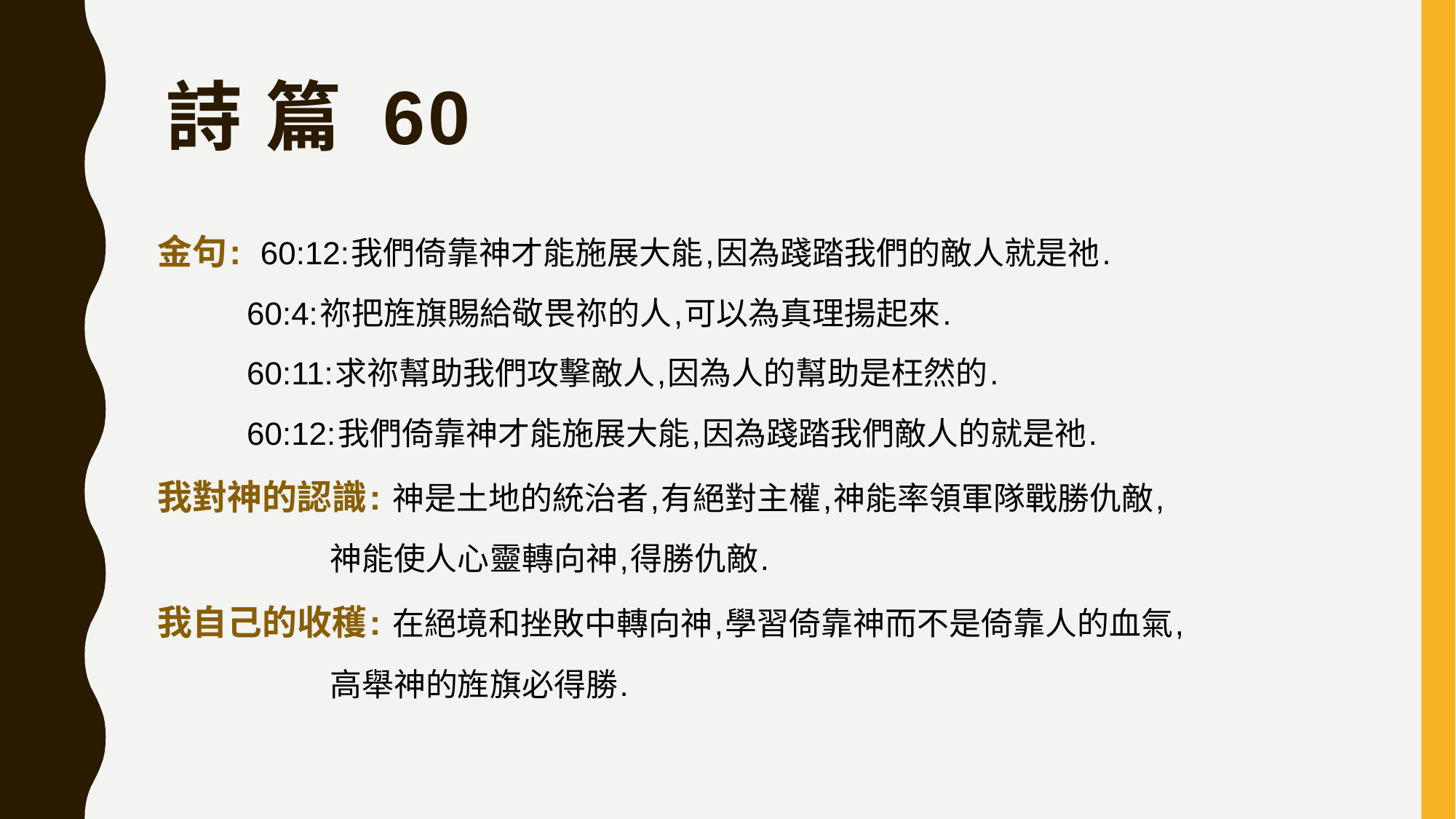

# 詩 篇 60
金句:  60:12:我們倚靠神才能施展大能,因為踐踏我們的敵人就是祂.
          60:4:祢把旌旗賜給敬畏祢的人,可以為真理揚起來.
          60:11:求祢幫助我們攻擊敵人,因為人的幫助是枉然的.
          60:12:我們倚靠神才能施展大能,因為踐踏我們敵人的就是祂.
我對神的認識: 神是土地的統治者,有絕對主權,神能率領軍隊戰勝仇敵,
                        神能使人心靈轉向神,得勝仇敵.
我自己的收穫: 在絕境和挫敗中轉向神,學習倚靠神而不是倚靠人的血氣,
                        高舉神的旌旗必得勝.